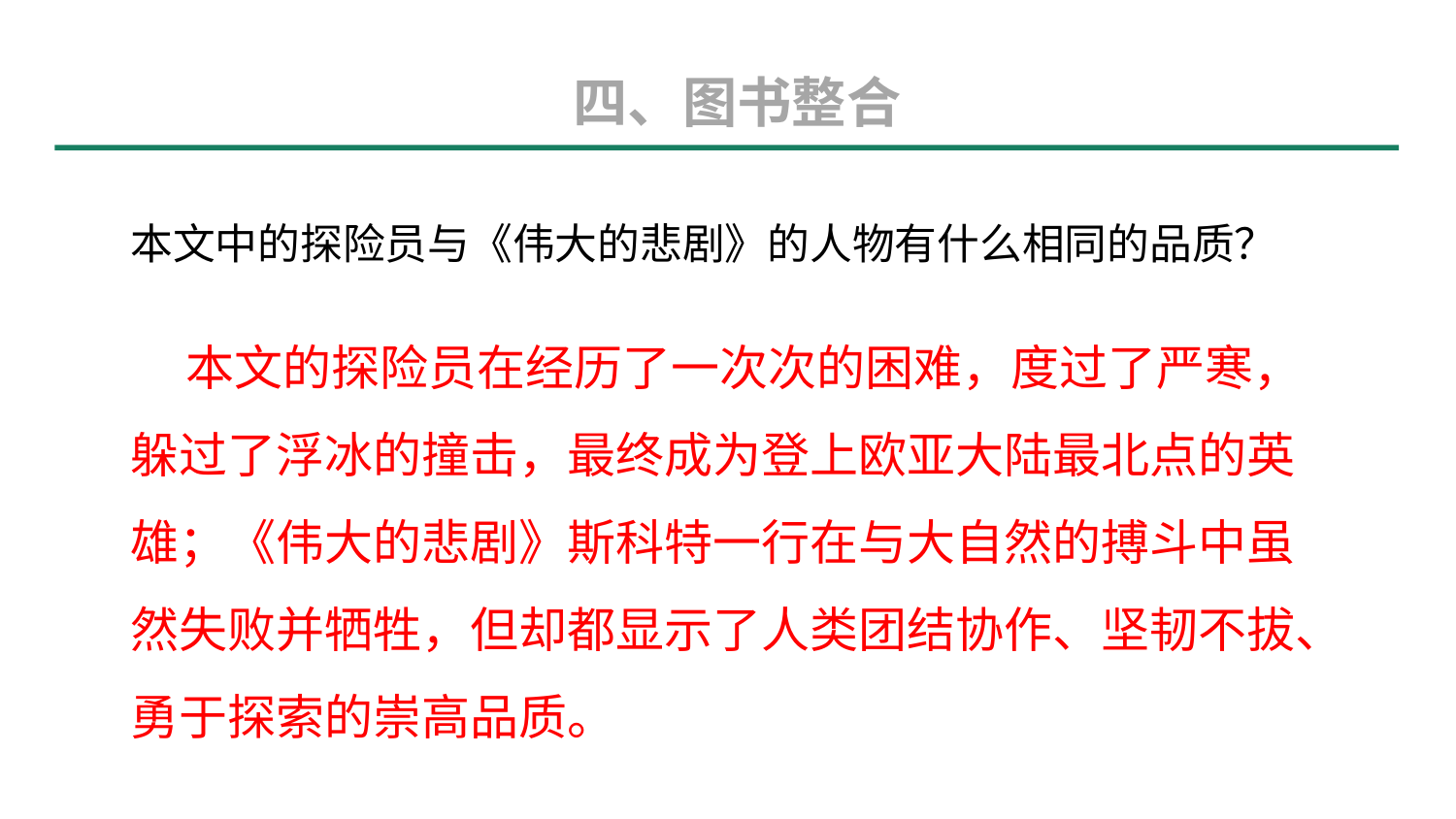

四、图书整合

本文中的探险员与《伟大的悲剧》的人物有什么相同的品质？
    本文的探险员在经历了一次次的困难，度过了严寒，躲过了浮冰的撞击，最终成为登上欧亚大陆最北点的英雄；《伟大的悲剧》斯科特一行在与大自然的搏斗中虽然失败并牺牲，但却都显示了人类团结协作、坚韧不拔、勇于探索的崇高品质。